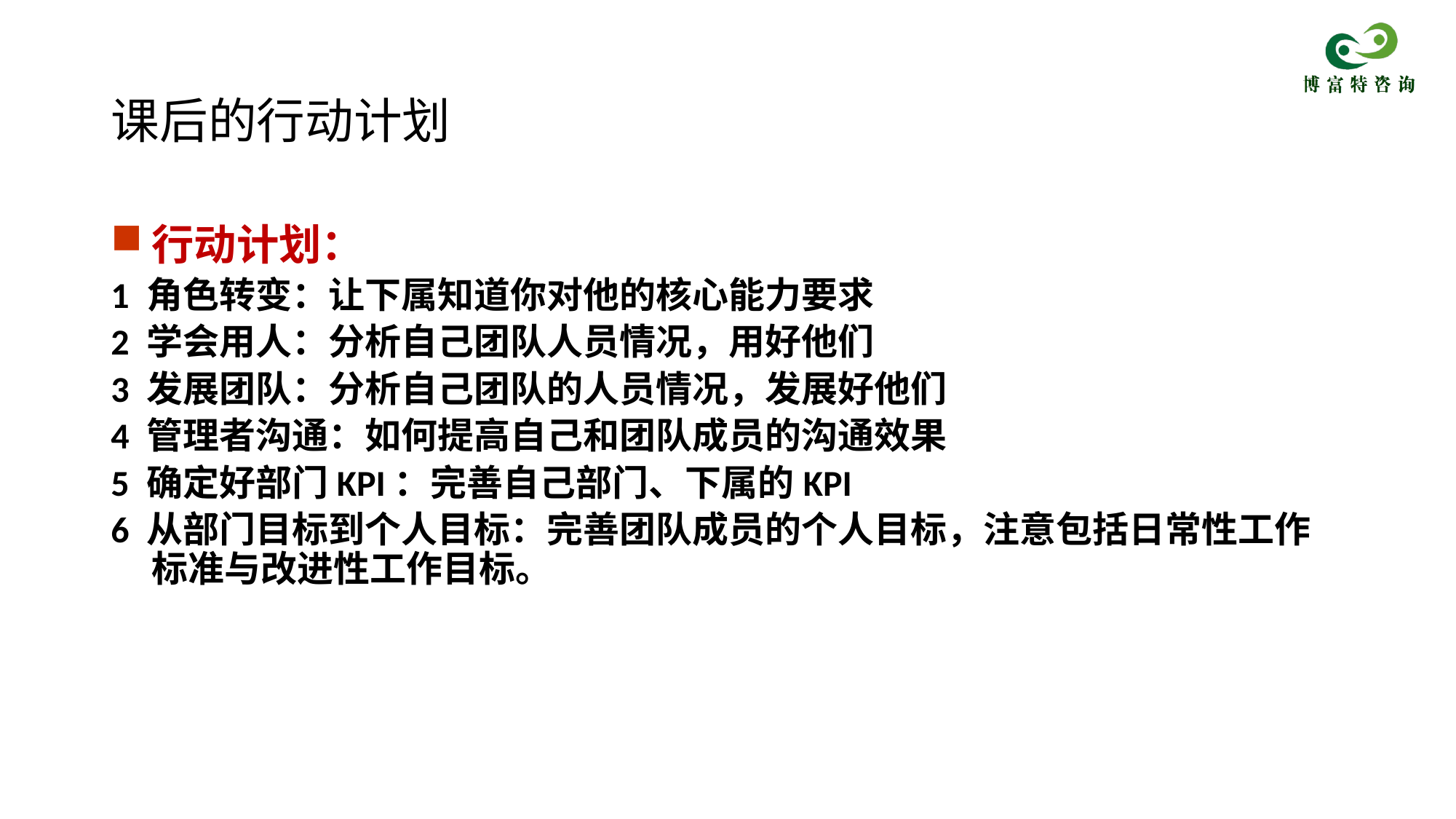

# 课后的行动计划
行动计划：
1 角色转变：让下属知道你对他的核心能力要求
2 学会用人：分析自己团队人员情况，用好他们
3 发展团队：分析自己团队的人员情况，发展好他们
4 管理者沟通：如何提高自己和团队成员的沟通效果
5 确定好部门KPI：完善自己部门、下属的KPI
6 从部门目标到个人目标：完善团队成员的个人目标，注意包括日常性工作标准与改进性工作目标。